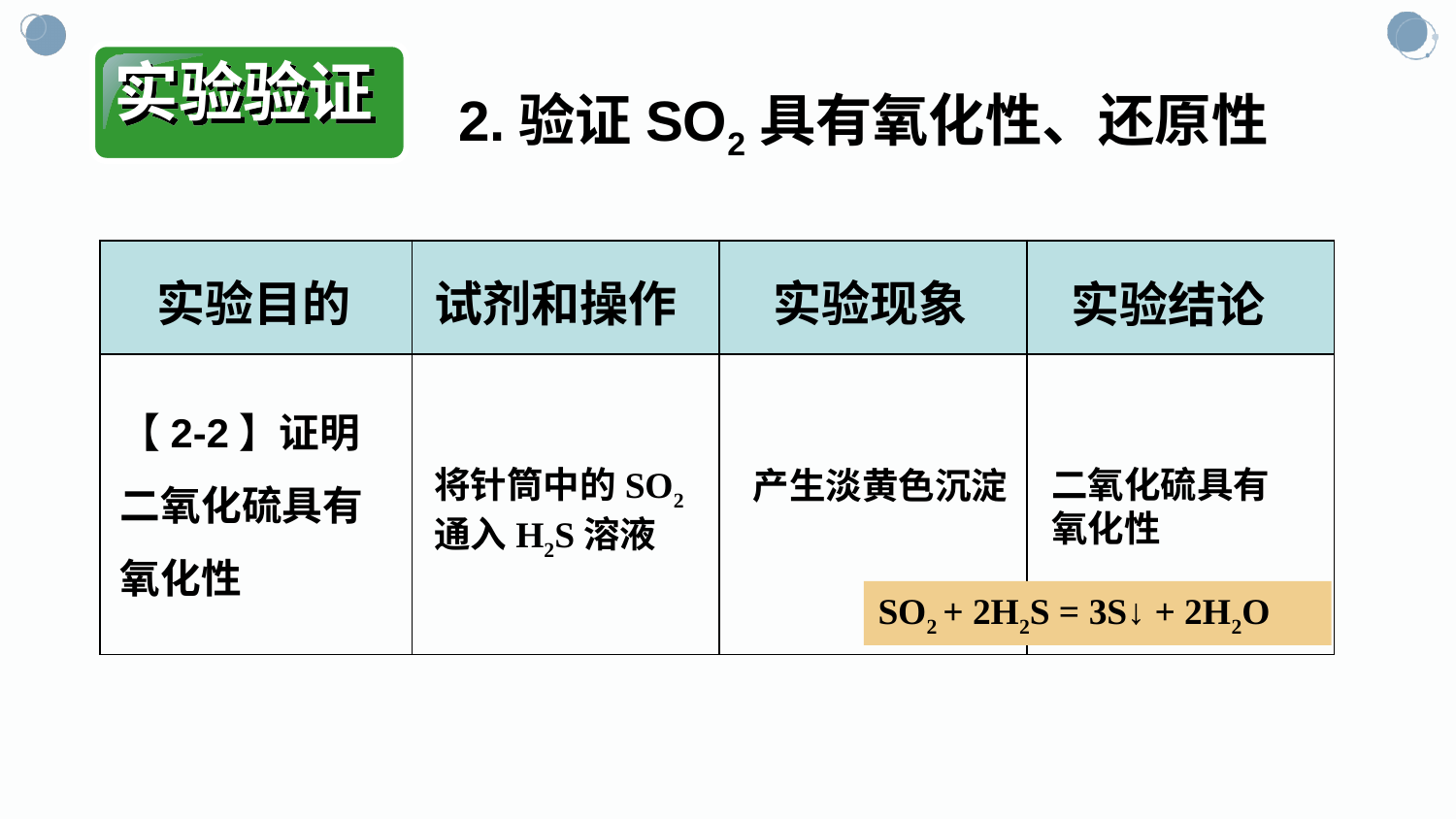

实验验证
2.验证SO2具有氧化性、还原性
|  |  |  |  |
| --- | --- | --- | --- |
|  |  |  |  |
实验目的
试剂和操作
实验现象
实验结论
【2-2】证明二氧化硫具有氧化性
二氧化硫具有氧化性
将针筒中的SO2通入H2S溶液
产生淡黄色沉淀
SO2 + 2H2S = 3S↓ + 2H2O